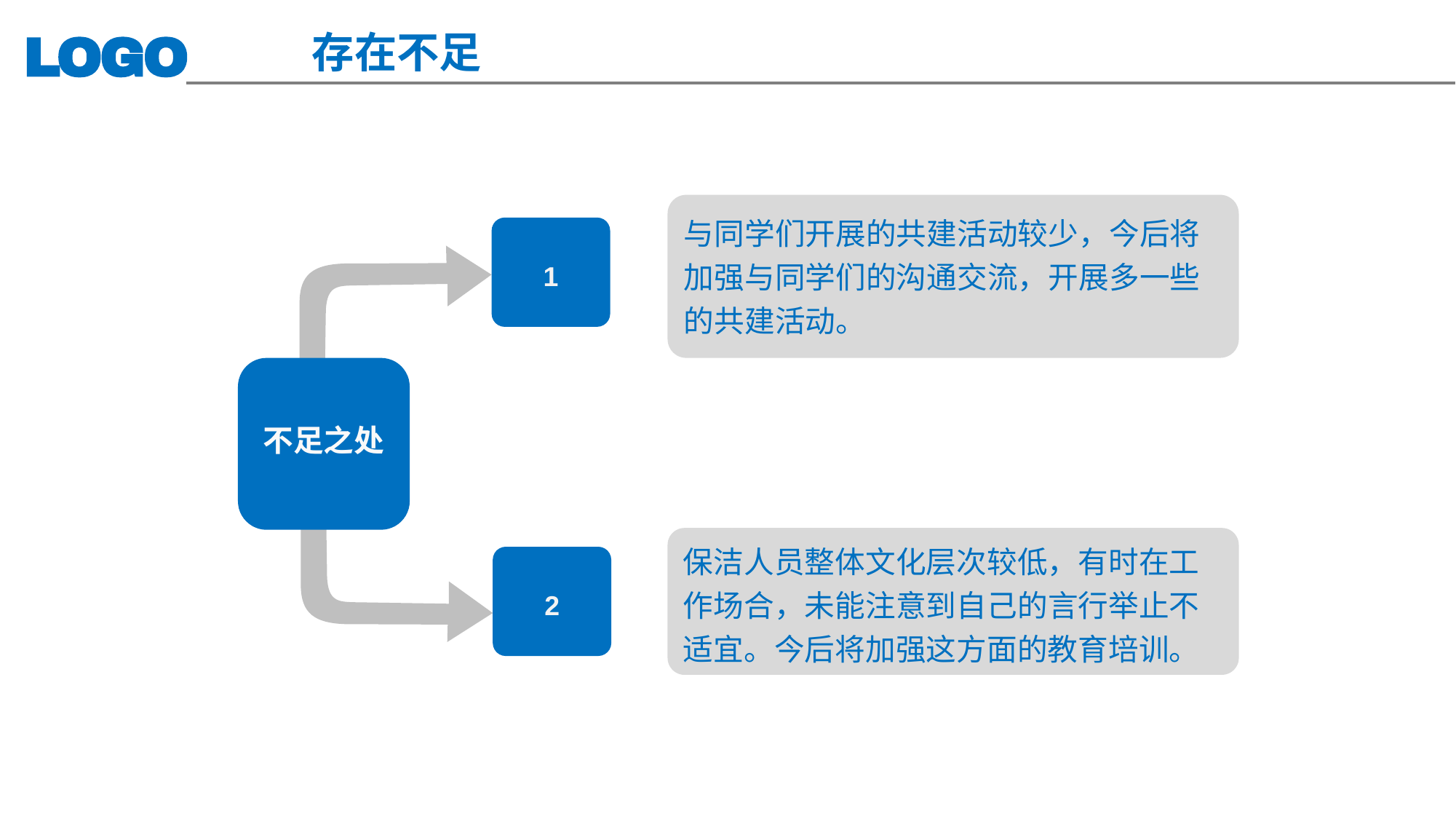

存在不足

与同学们开展的共建活动较少，今后将加强与同学们的沟通交流，开展多一些的共建活动。

1

不足之处

保洁人员整体文化层次较低，有时在工作场合，未能注意到自己的言行举止不适宜。今后将加强这方面的教育培训。
2